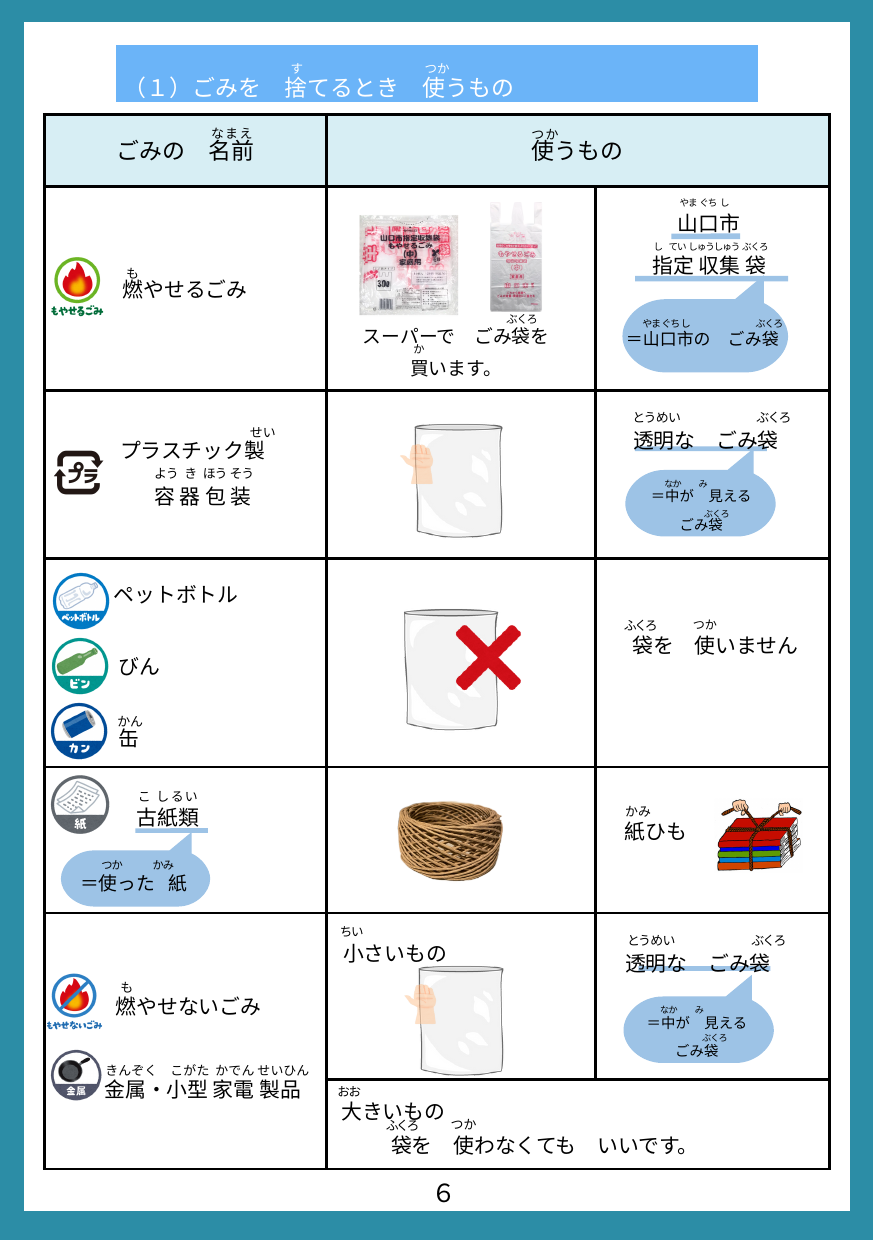

（１）ごみを　捨てるとき　使うもの
す
 つか
| ごみの　名前 | 使うもの | 使うもの |
| --- | --- | --- |
| 燃やせるごみ |  |  |
|  |  |  |
| ペットボトル 　　 びん 　　 缶 |  |  |
|  |  |  |
| 燃やせないごみ 　　 金属・小型 家電 製品 |  |  |
| 燃やせないごみ 　　 金属・小型 家電 製品 |  |  |
なまえ
つか

ぶくろ
スーパーで　ごみ袋を
買います。
か
山口市
指定 収集 袋
やま  ぐち   し

し     てい  しゅうしゅう  ぶくろ

やま ぐち し
ぶくろ
＝山口市の　ごみ袋

も
とう め い                 　           　　　ぶくろ
透明な　ごみ袋

   なか                み
＝中が　見える
あ
ごみ袋
ぶくろ

せい
プラスチック製
容 器 包 装

よう    き    ほう  そう

ふくろ
つか
袋を　使いません

かん

こ しるい
古紙類

かみ
紙ひも

  つか             　  かみ
＝使った   紙
     ちい
小さいもの
とう め い                 　           　　　ぶくろ
透明な　ごみ袋

   なか                み
＝中が　見える
あ
ごみ袋
ぶくろ

も

きんぞく　こがた  かでん せいひん
     おお
大きいもの
つか
ふくろ
袋を　使わなくても　いいです。
６